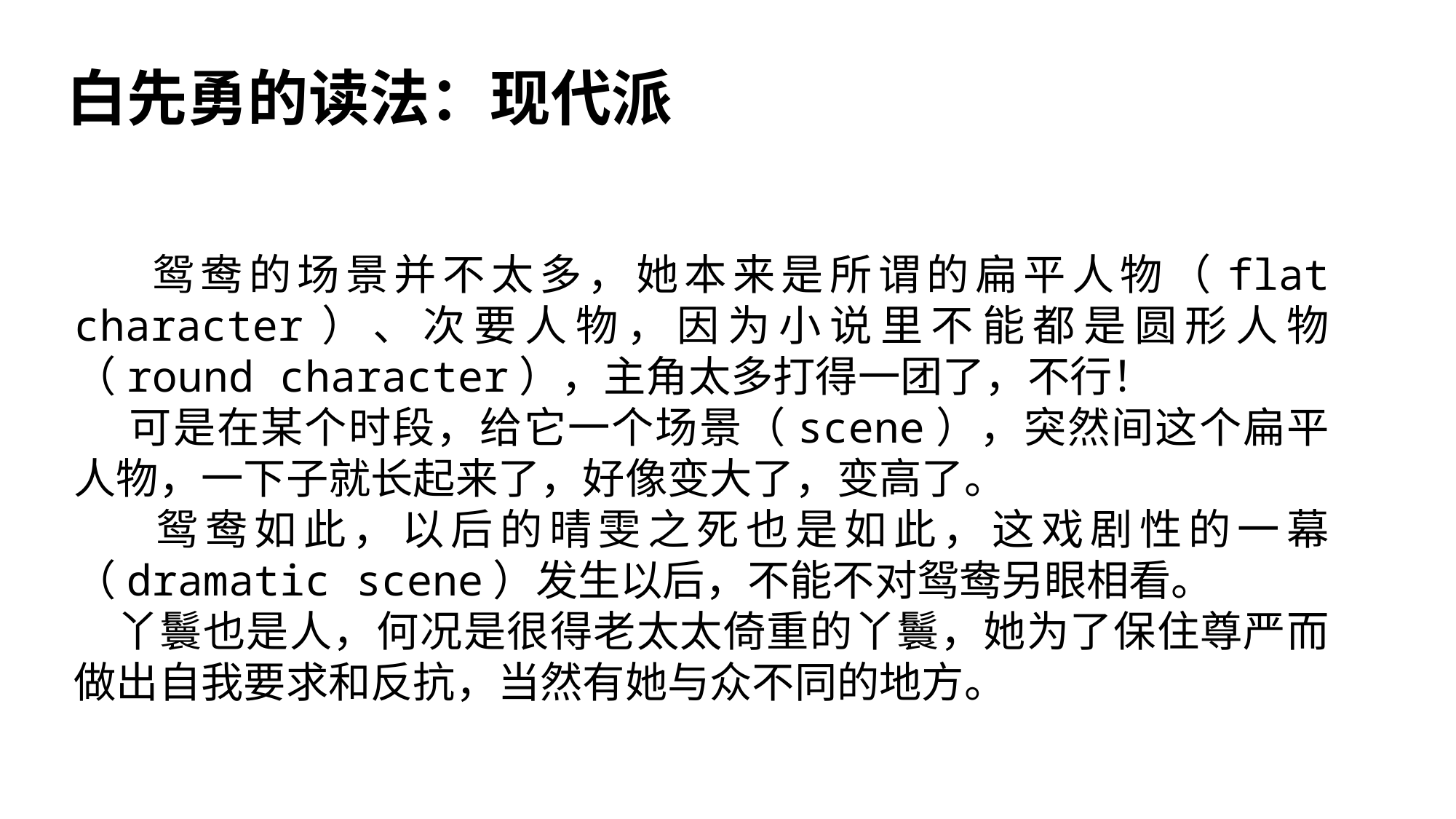

白先勇的读法：现代派

    鸳鸯的场景并不太多，她本来是所谓的扁平人物（flat character）、次要人物，因为小说里不能都是圆形人物（round character），主角太多打得一团了，不行！
    可是在某个时段，给它一个场景（scene），突然间这个扁平人物，一下子就长起来了，好像变大了，变高了。
    鸳鸯如此，以后的晴雯之死也是如此，这戏剧性的一幕（dramatic scene）发生以后，不能不对鸳鸯另眼相看。
   丫鬟也是人，何况是很得老太太倚重的丫鬟，她为了保住尊严而做出自我要求和反抗，当然有她与众不同的地方。